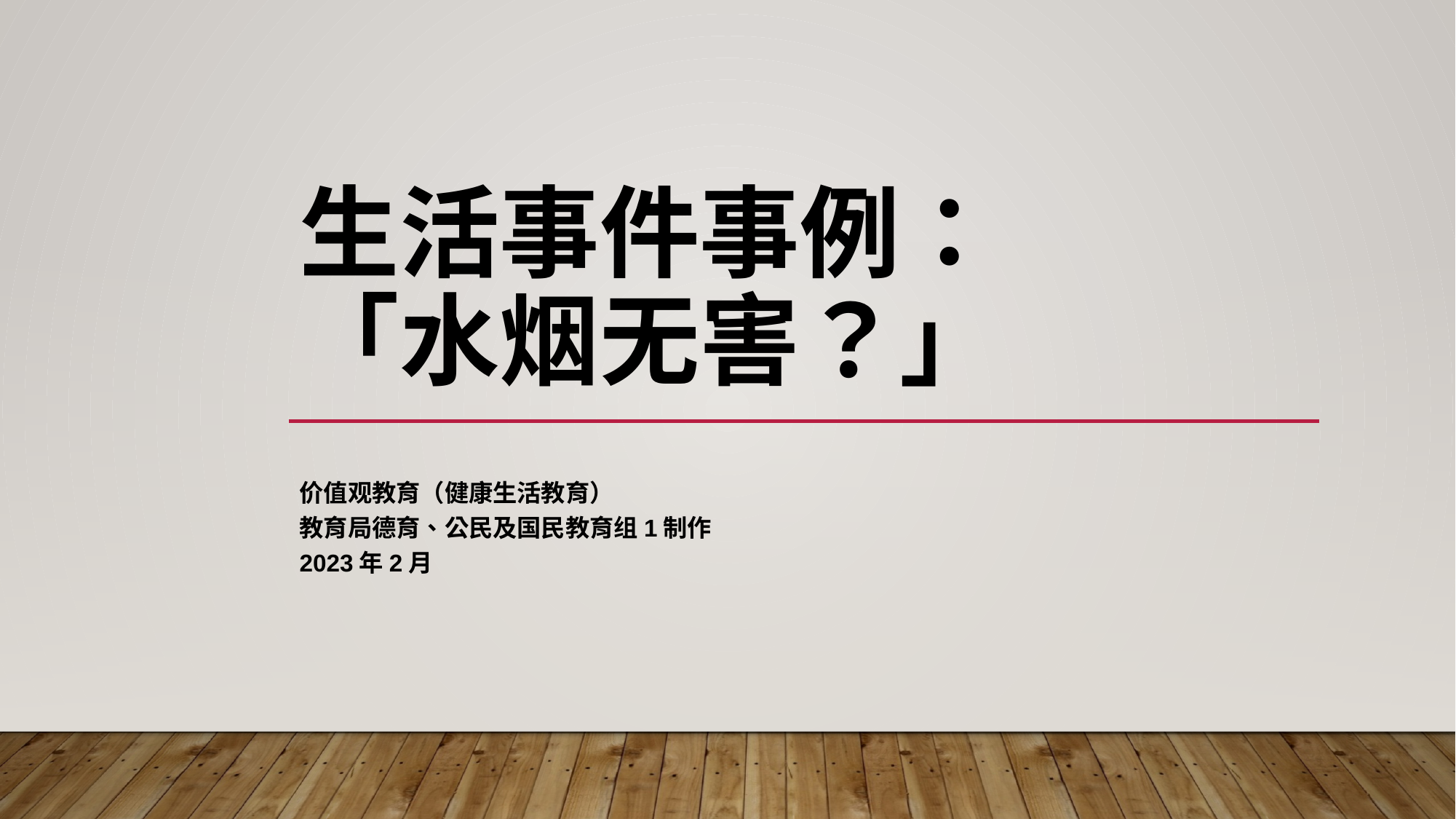

# 生活事件事例： 「水烟无害？」
价值观教育（健康生活教育）
教育局德育、公民及国民教育组1制作
2023年2月